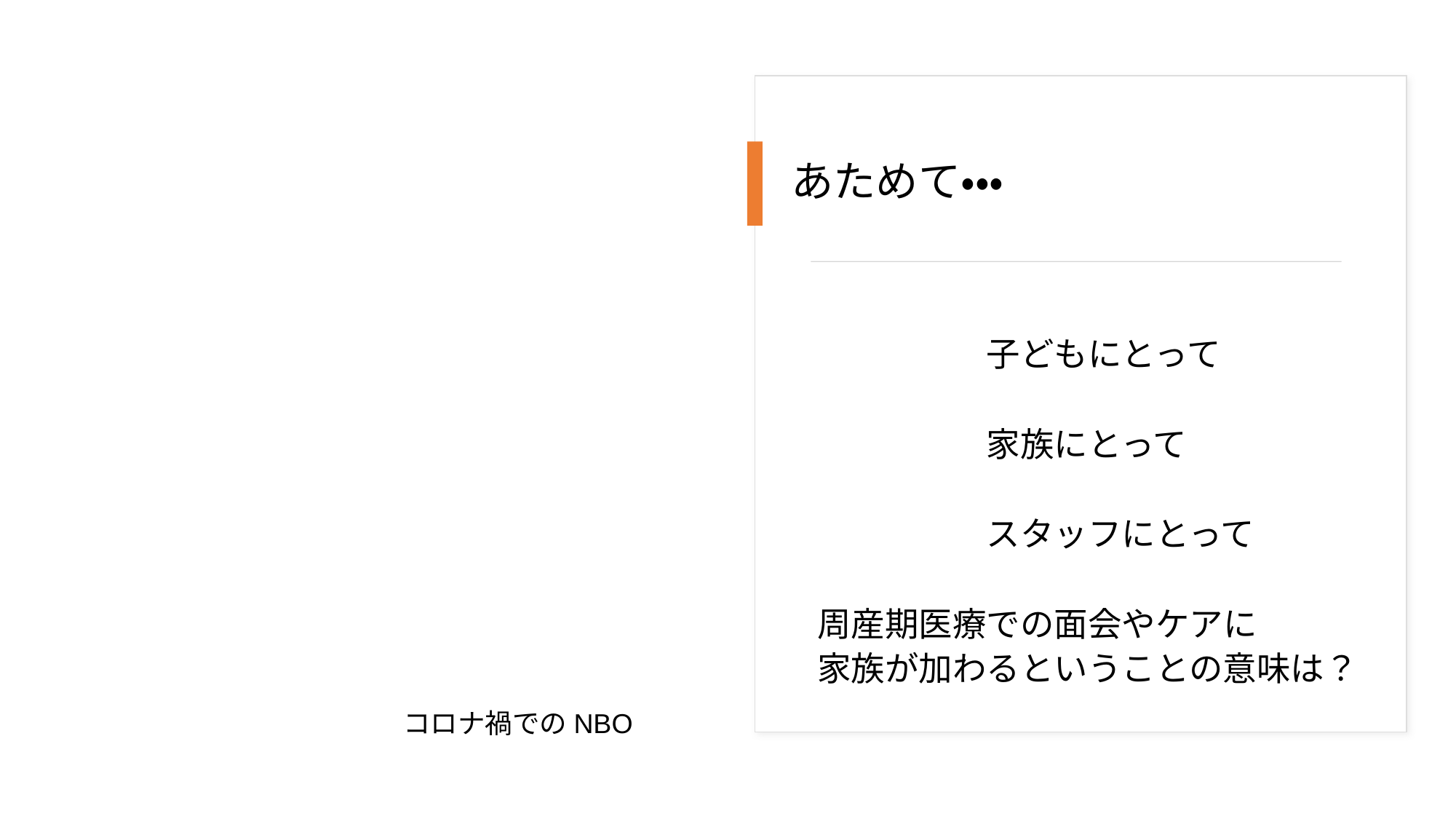

あためて・・・

　　　　　子どもにとって

　　　　　家族にとって

　　　　　スタッフにとって

周産期医療での面会やケアに
家族が加わるということの意味は？
コロナ禍でのNBO